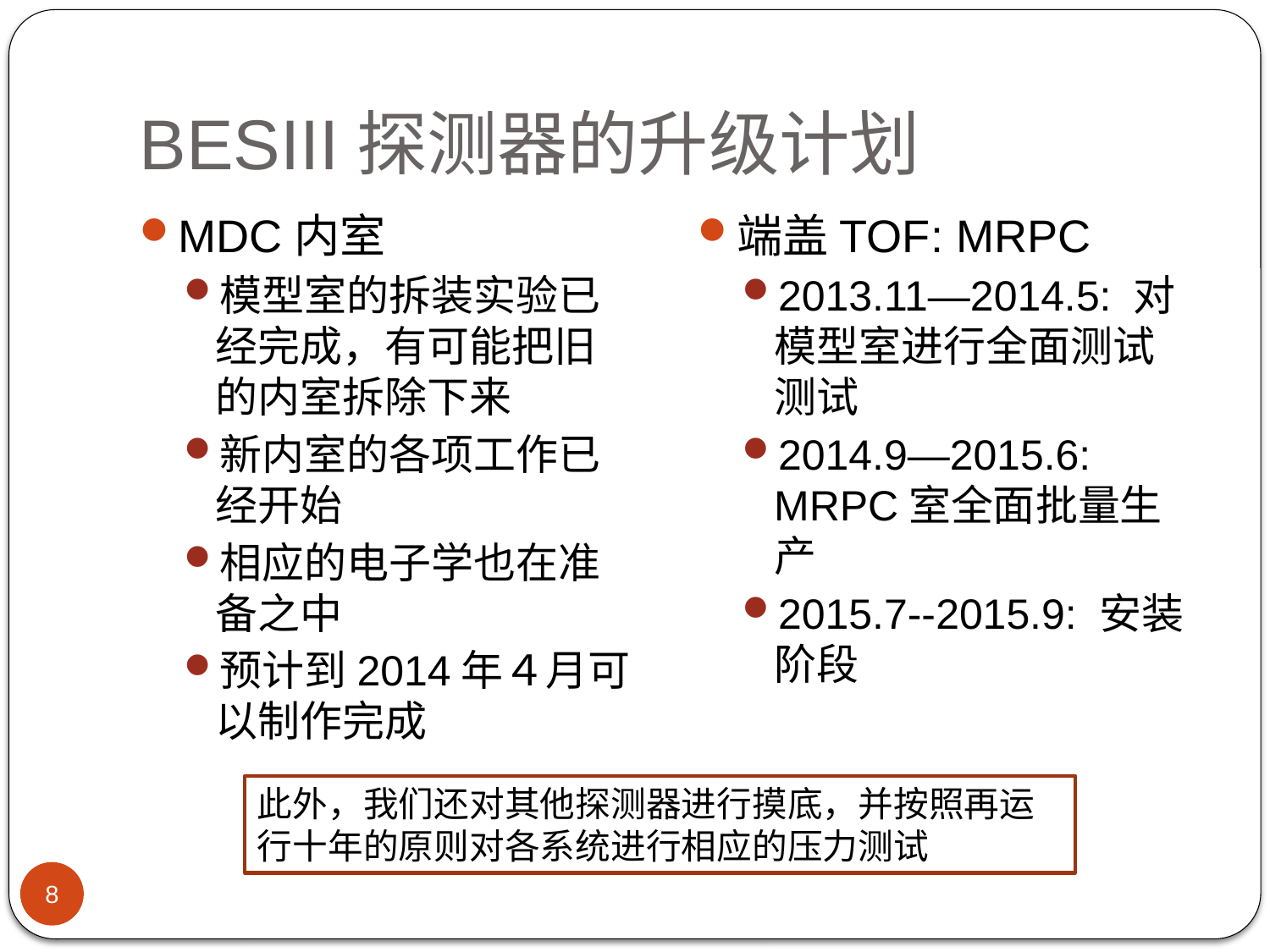

# BESIII探测器的升级计划
MDC内室
模型室的拆装实验已经完成，有可能把旧的内室拆除下来
新内室的各项工作已经开始
相应的电子学也在准备之中
预计到2014年４月可以制作完成
端盖TOF: MRPC
2013.11—2014.5: 对模型室进行全面测试测试
2014.9—2015.6: MRPC室全面批量生产
2015.7--2015.9: 安装阶段
此外，我们还对其他探测器进行摸底，并按照再运行十年的原则对各系统进行相应的压力测试
8